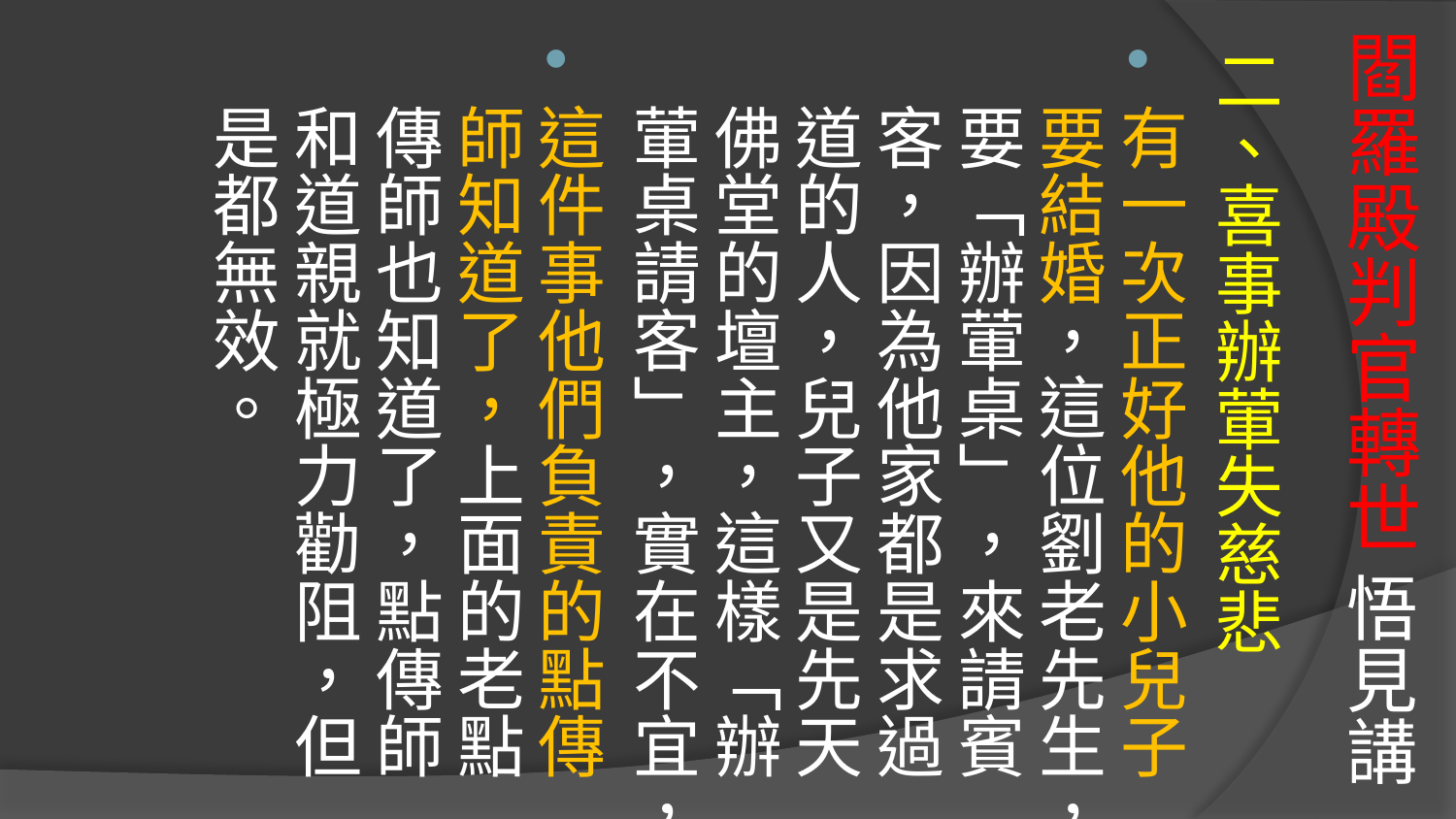

# 閻羅殿判官轉世 悟見講
二、喜事辦葷失慈悲
有一次正好他的小兒子要結婚，這位劉老先生，要「辦葷桌」，來請賓客，因為他家都是求過道的人，兒子又是先天佛堂的壇主，這樣「辦葷桌請客」，實在不宜，
這件事他們負責的點傳師知道了，上面的老點傳師也知道了，點傳師和道親就極力勸阻，但是都無效。